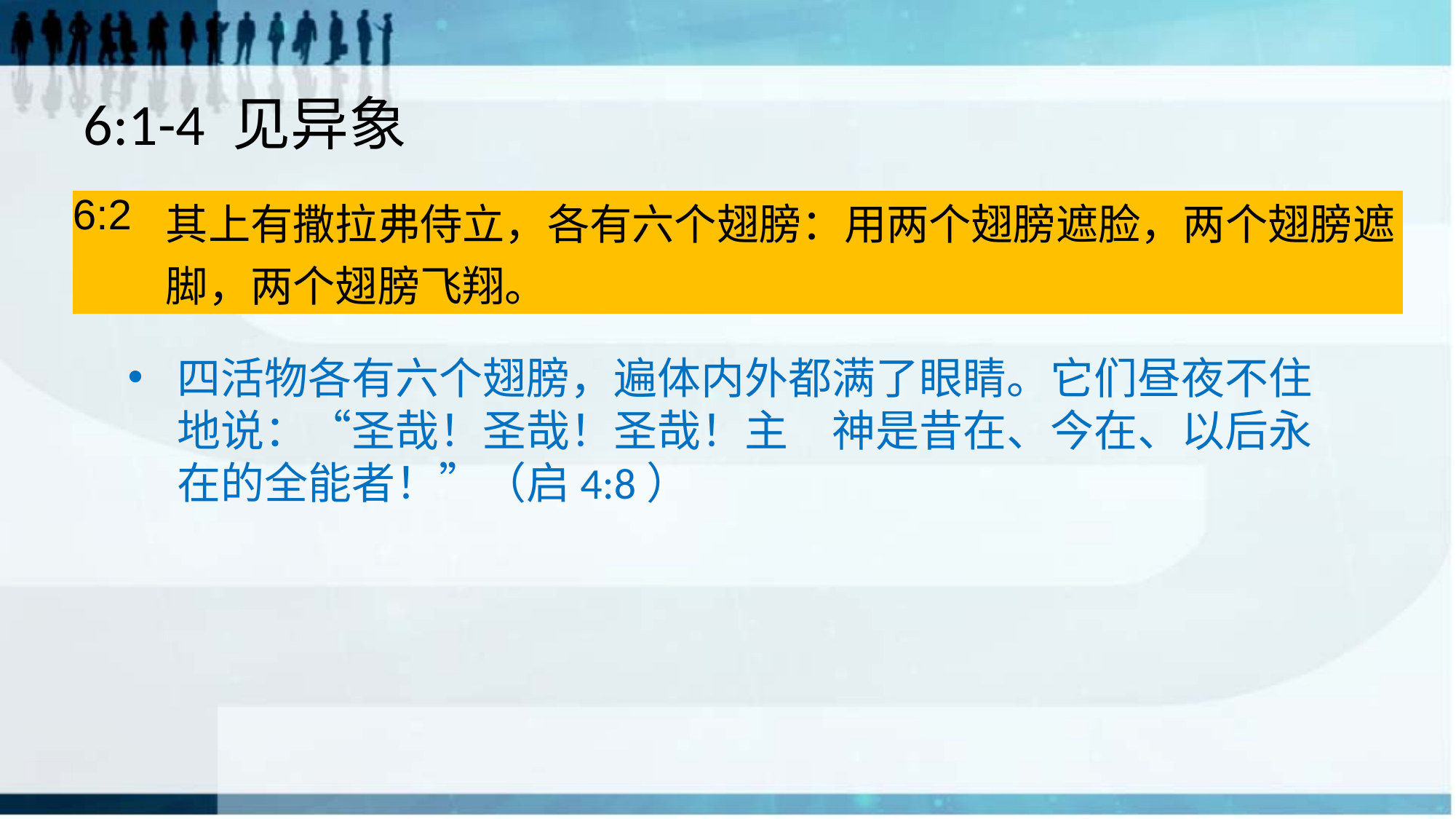

# 6:1-4 见异象
| 6:2 | 其上有撒拉弗侍立，各有六个翅膀：用两个翅膀遮脸，两个翅膀遮脚，两个翅膀飞翔。 |
| --- | --- |
四活物各有六个翅膀，遍体内外都满了眼睛。它们昼夜不住地说：“圣哉！圣哉！圣哉！主　神是昔在、今在、以后永在的全能者！”（启4:8）